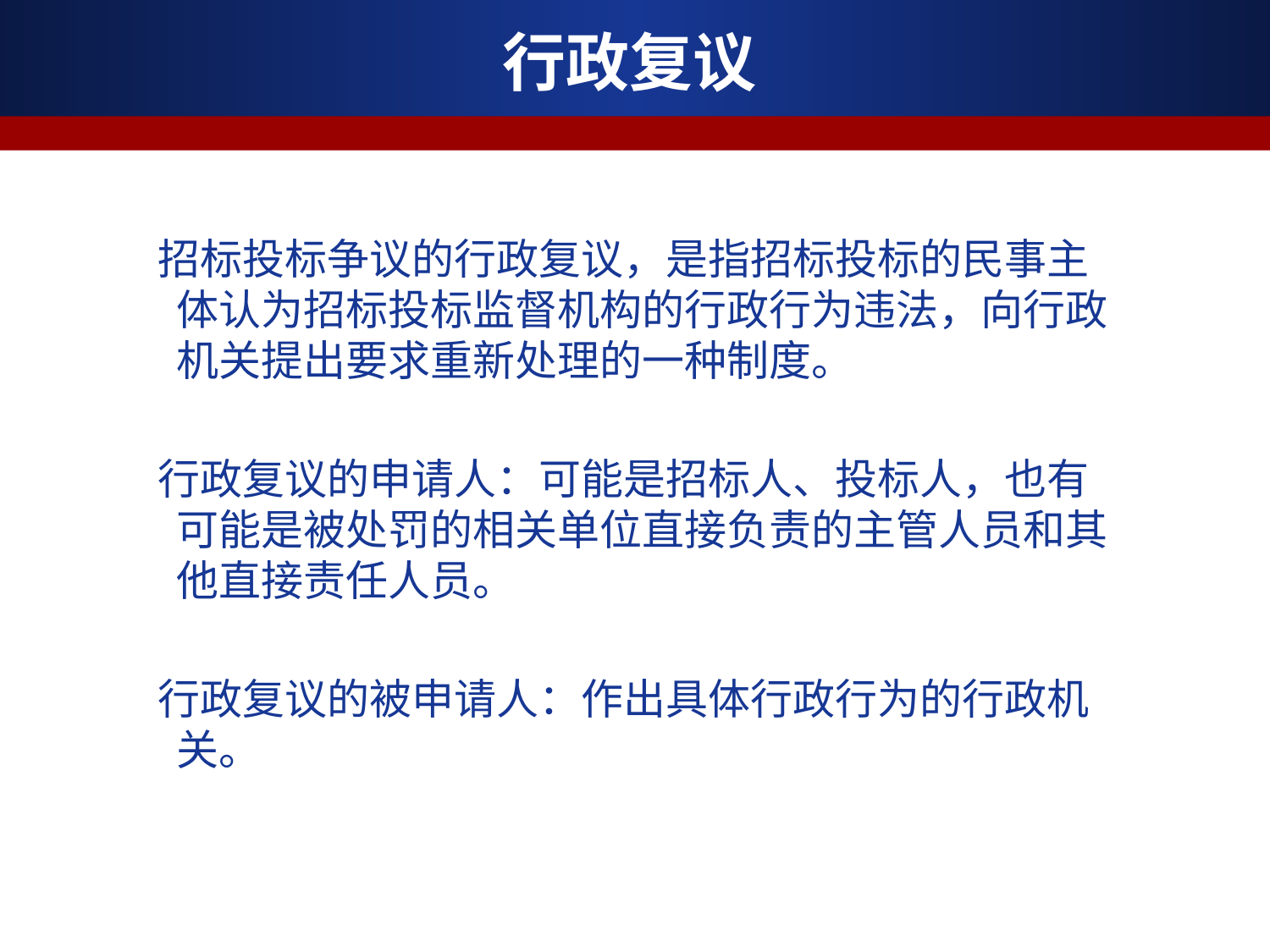

# 行政复议
  招标投标争议的行政复议，是指招标投标的民事主体认为招标投标监督机构的行政行为违法，向行政机关提出要求重新处理的一种制度。

  行政复议的申请人：可能是招标人、投标人，也有可能是被处罚的相关单位直接负责的主管人员和其他直接责任人员。

  行政复议的被申请人：作出具体行政行为的行政机关。